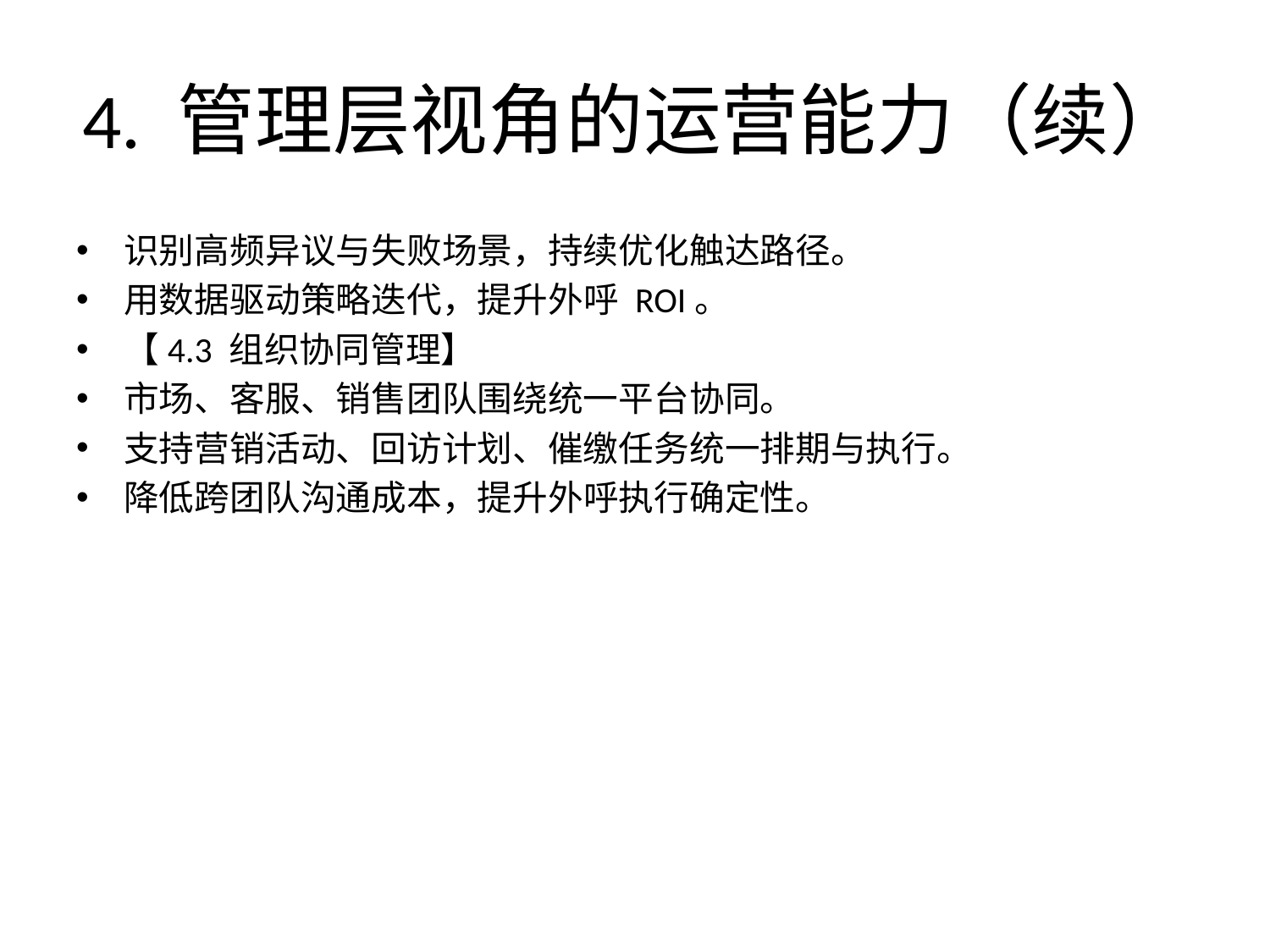

# 4. 管理层视角的运营能力（续）
识别高频异议与失败场景，持续优化触达路径。
用数据驱动策略迭代，提升外呼 ROI。
【4.3 组织协同管理】
市场、客服、销售团队围绕统一平台协同。
支持营销活动、回访计划、催缴任务统一排期与执行。
降低跨团队沟通成本，提升外呼执行确定性。